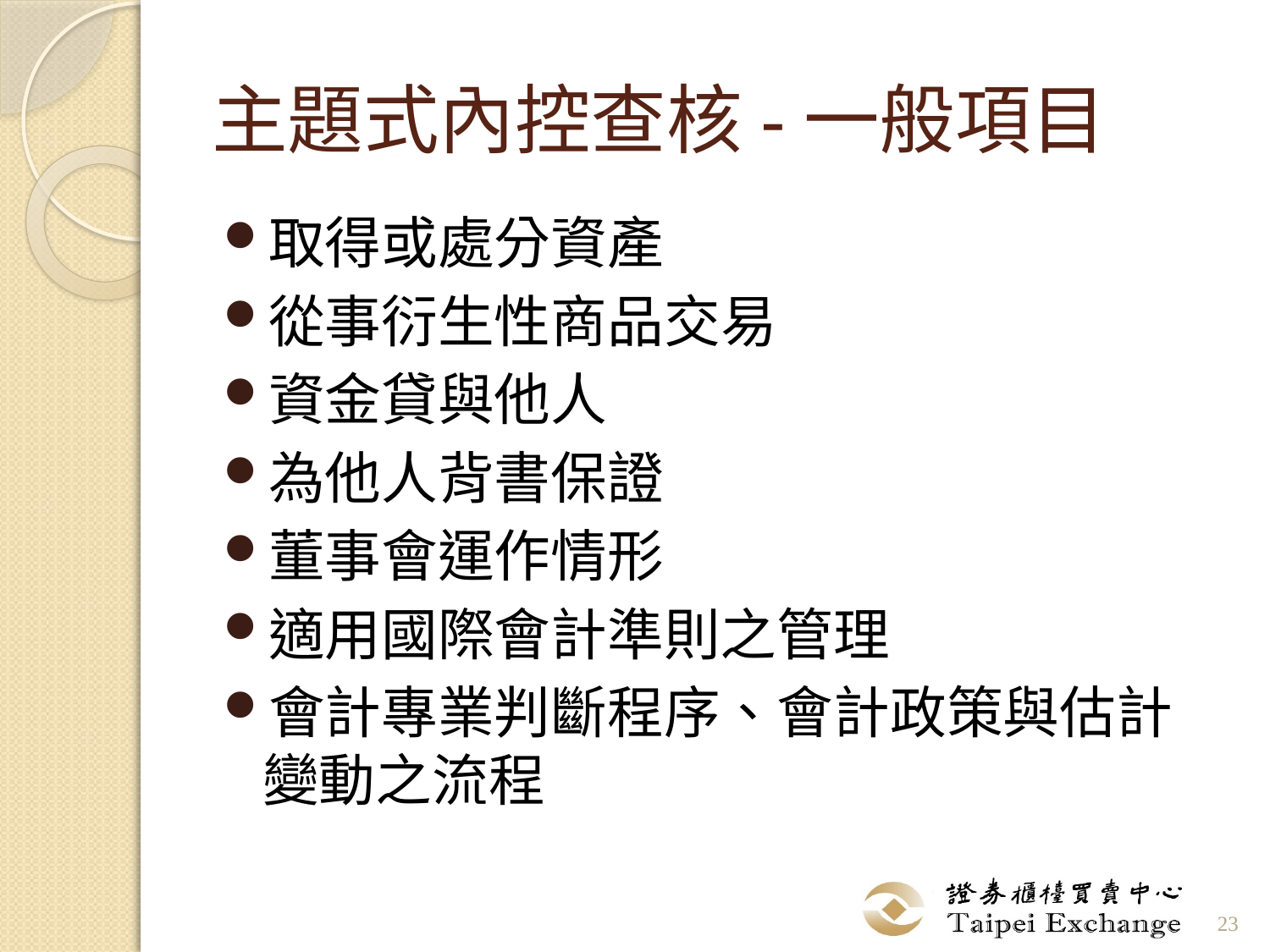

# 主題式內控查核-一般項目
取得或處分資產
從事衍生性商品交易
資金貸與他人
為他人背書保證
董事會運作情形
適用國際會計準則之管理
會計專業判斷程序、會計政策與估計變動之流程
23